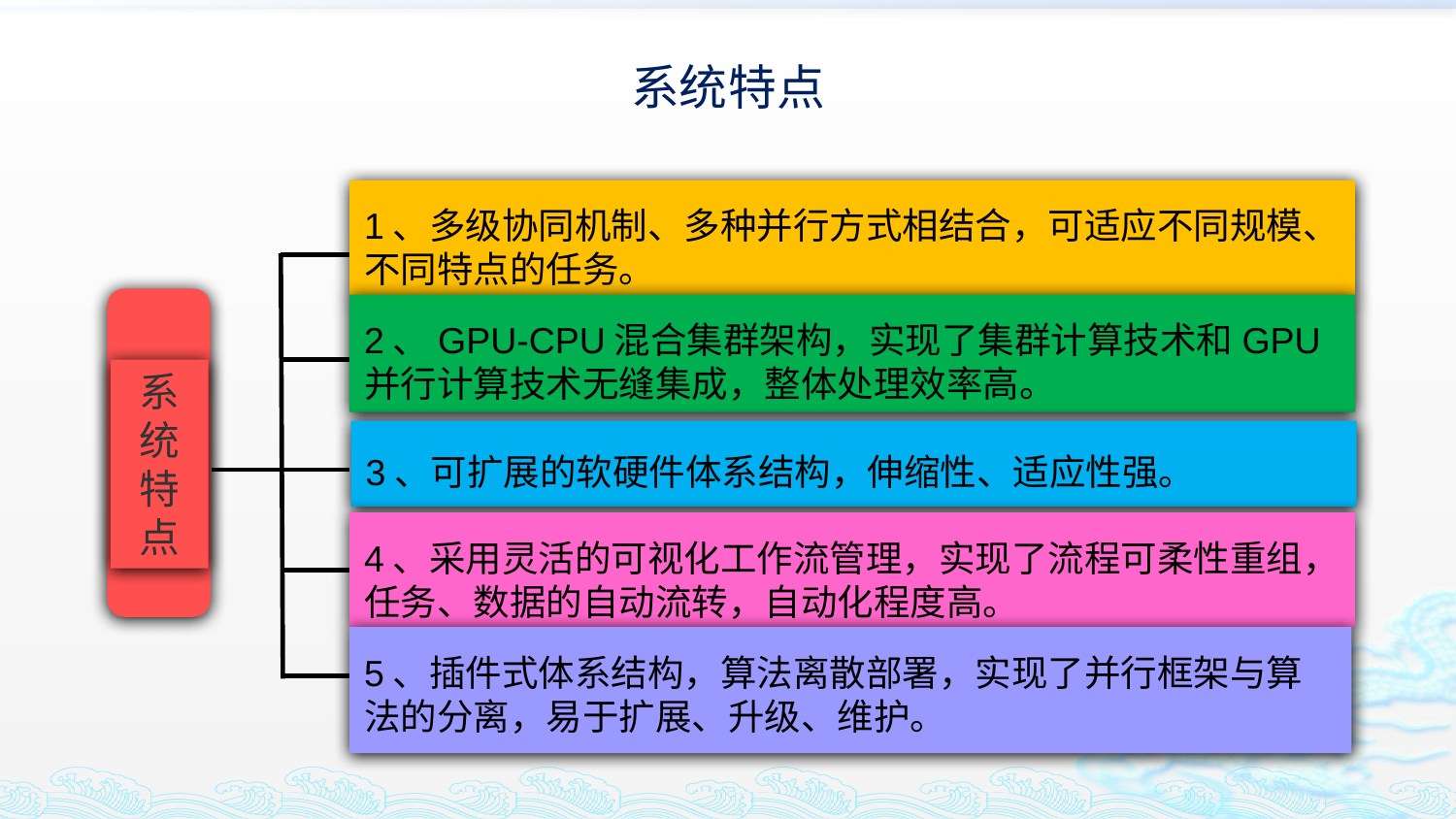

系统特点
1、多级协同机制、多种并行方式相结合，可适应不同规模、不同特点的任务。

系统特点
2、GPU-CPU混合集群架构，实现了集群计算技术和GPU并行计算技术无缝集成，整体处理效率高。
3、可扩展的软硬件体系结构，伸缩性、适应性强。

4、采用灵活的可视化工作流管理，实现了流程可柔性重组，任务、数据的自动流转，自动化程度高。

5、插件式体系结构，算法离散部署，实现了并行框架与算法的分离，易于扩展、升级、维护。